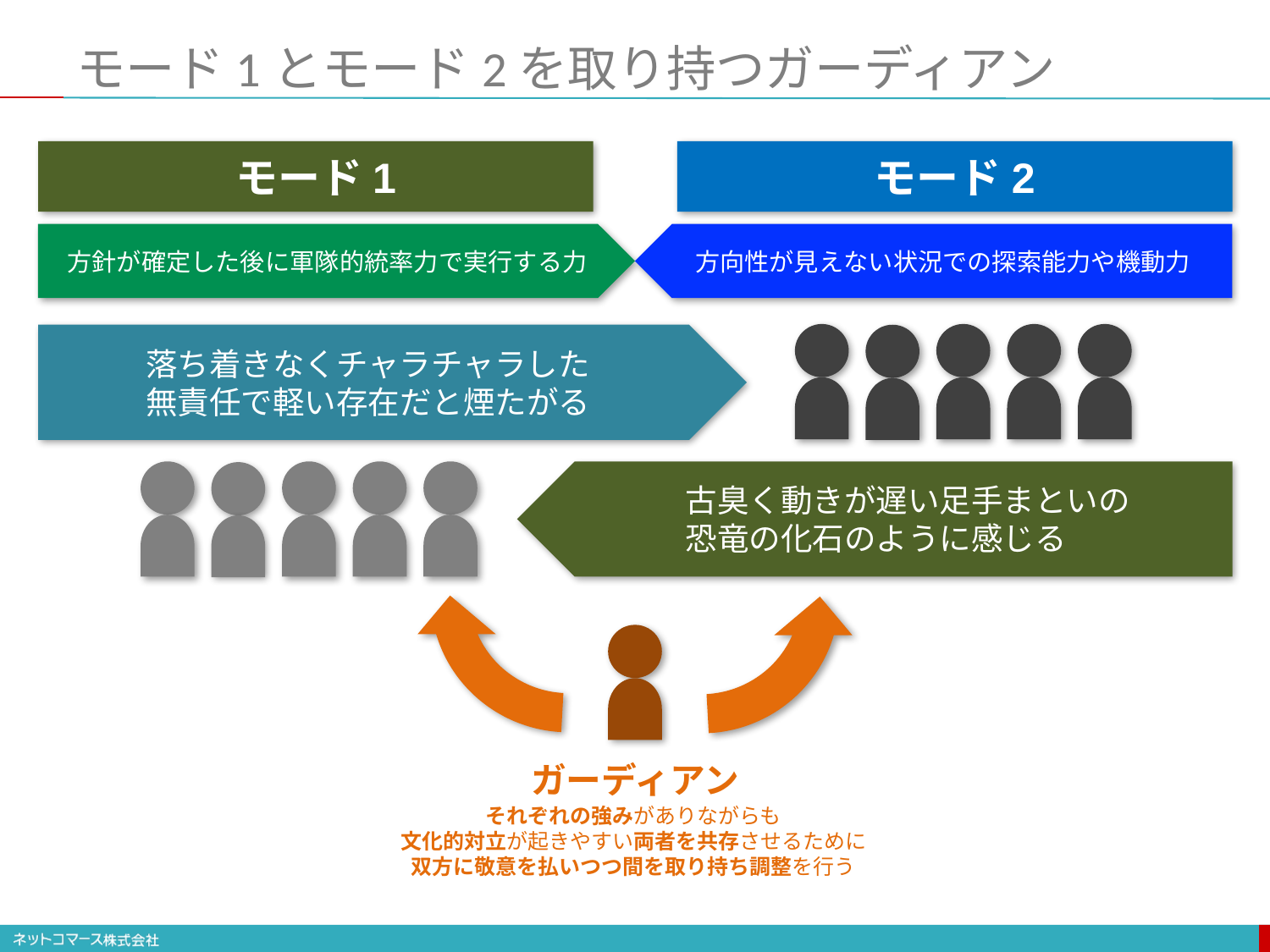

# モード1とモード2を取り持つガーディアン
モード2
モード1
方針が確定した後に軍隊的統率力で実行する力
方向性が見えない状況での探索能力や機動力

　　　落ち着きなくチャラチャラした
　　　無責任で軽い存在だと煙たがる

　　　　古臭く動きが遅い足手まといの
　　　　恐竜の化石のように感じる

ガーディアン
それぞれの強みがありながらも
文化的対立が起きやすい両者を共存させるために
双方に敬意を払いつつ間を取り持ち調整を行う